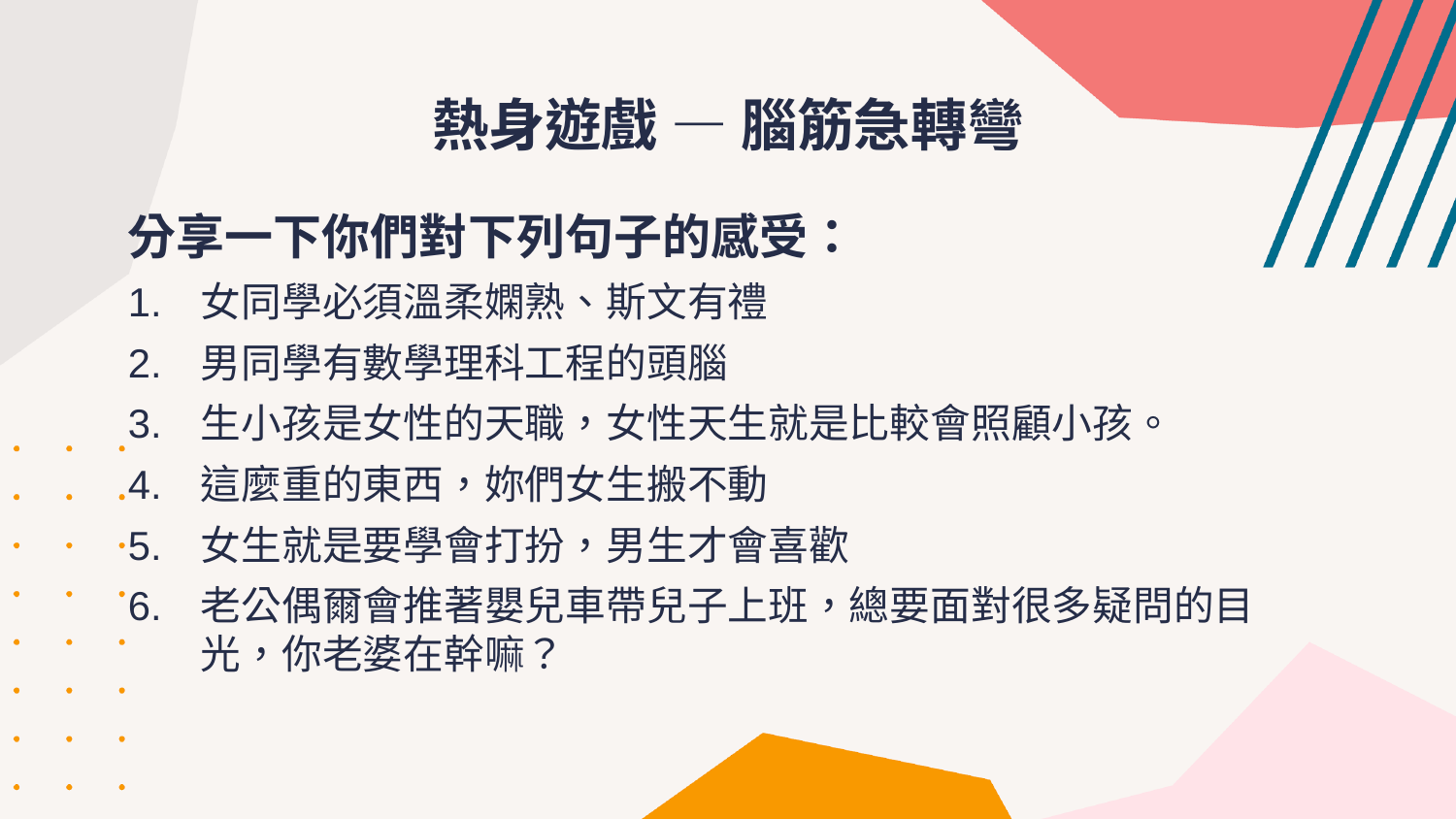

# 熱身遊戲 — 腦筋急轉彎
分享一下你們對下列句子的感受：
女同學必須溫柔嫻熟、斯文有禮
男同學有數學理科工程的頭腦
生小孩是女性的天職，女性天生就是比較會照顧小孩。
這麼重的東西，妳們女生搬不動
女生就是要學會打扮，男生才會喜歡
老公偶爾會推著嬰兒車帶兒子上班，總要面對很多疑問的目光，你老婆在幹嘛？